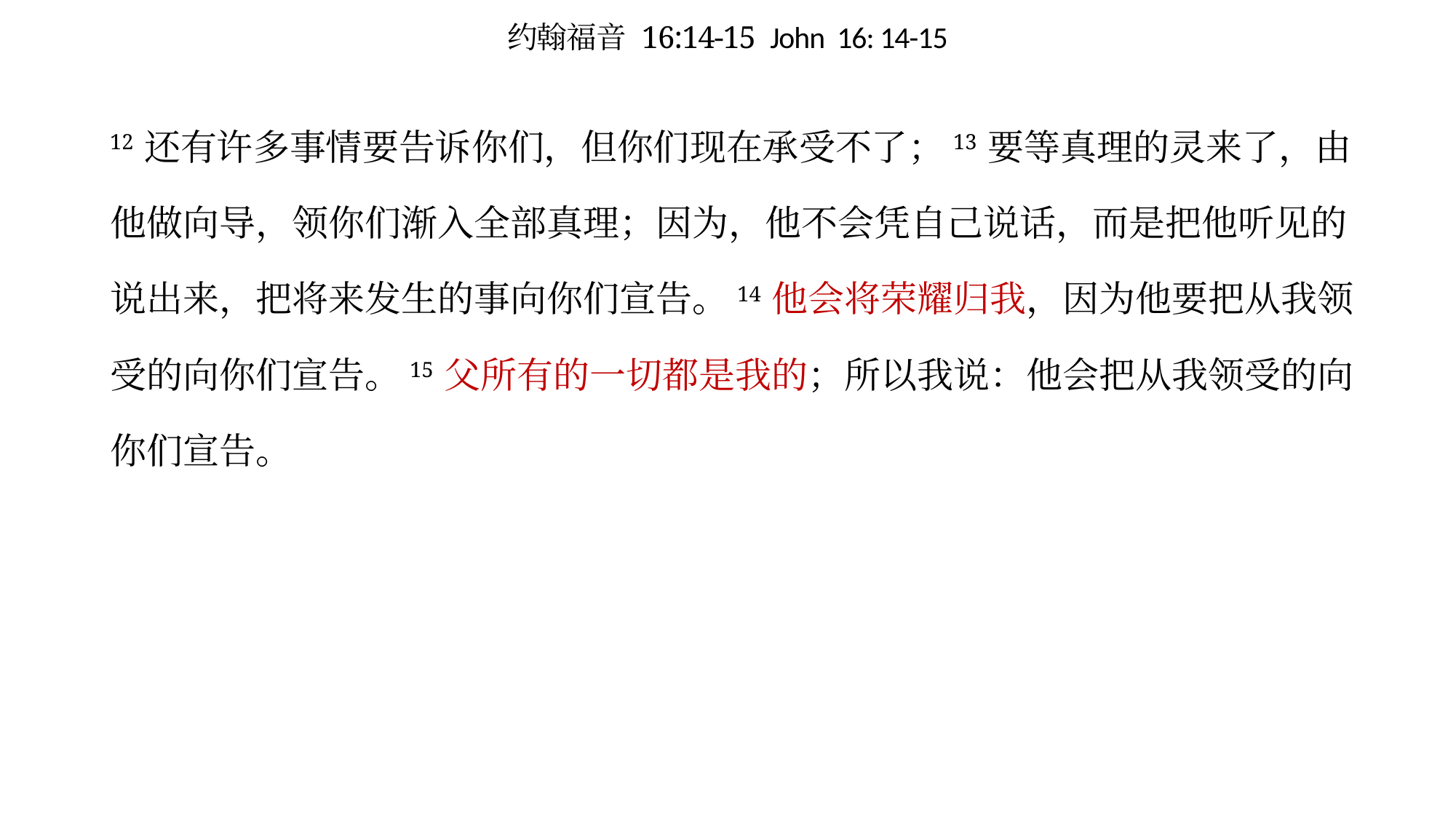

# 约翰福音 16:14-15  John  16: 14-15
12 还有许多事情要告诉你们，但你们现在承受不了；13 要等真理的灵来了，由他做向导，领你们渐入全部真理；因为，他不会凭自己说话，而是把他听见的说出来，把将来发生的事向你们宣告。14 他会将荣耀归我，因为他要把从我领受的向你们宣告。15 父所有的一切都是我的；所以我说：他会把从我领受的向你们宣告。